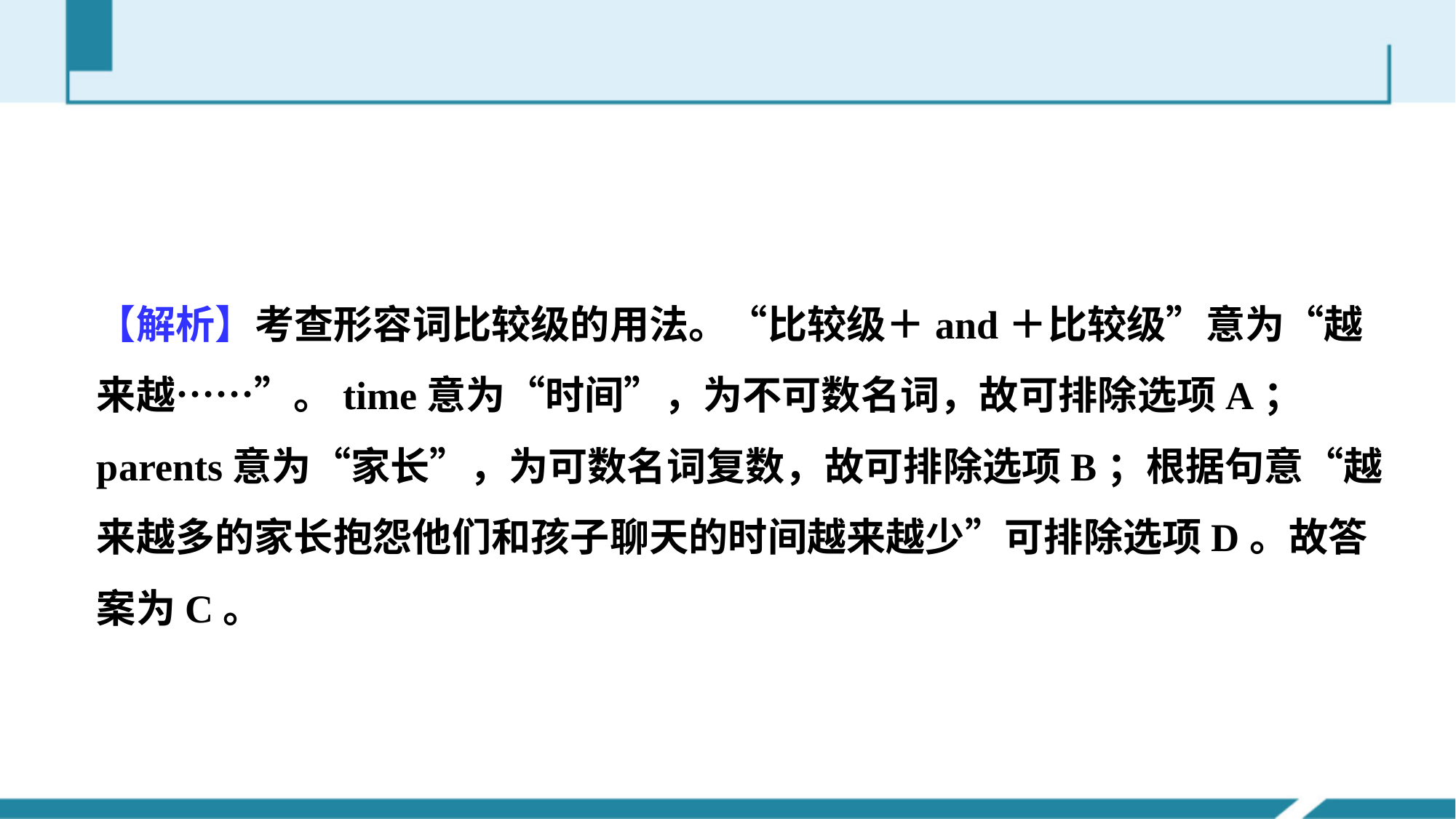

【解析】考查形容词比较级的用法。“比较级＋and＋比较级”意为“越来越……”。time意为“时间”，为不可数名词，故可排除选项A；parents意为“家长”，为可数名词复数，故可排除选项B；根据句意“越来越多的家长抱怨他们和孩子聊天的时间越来越少”可排除选项D。故答案为C。